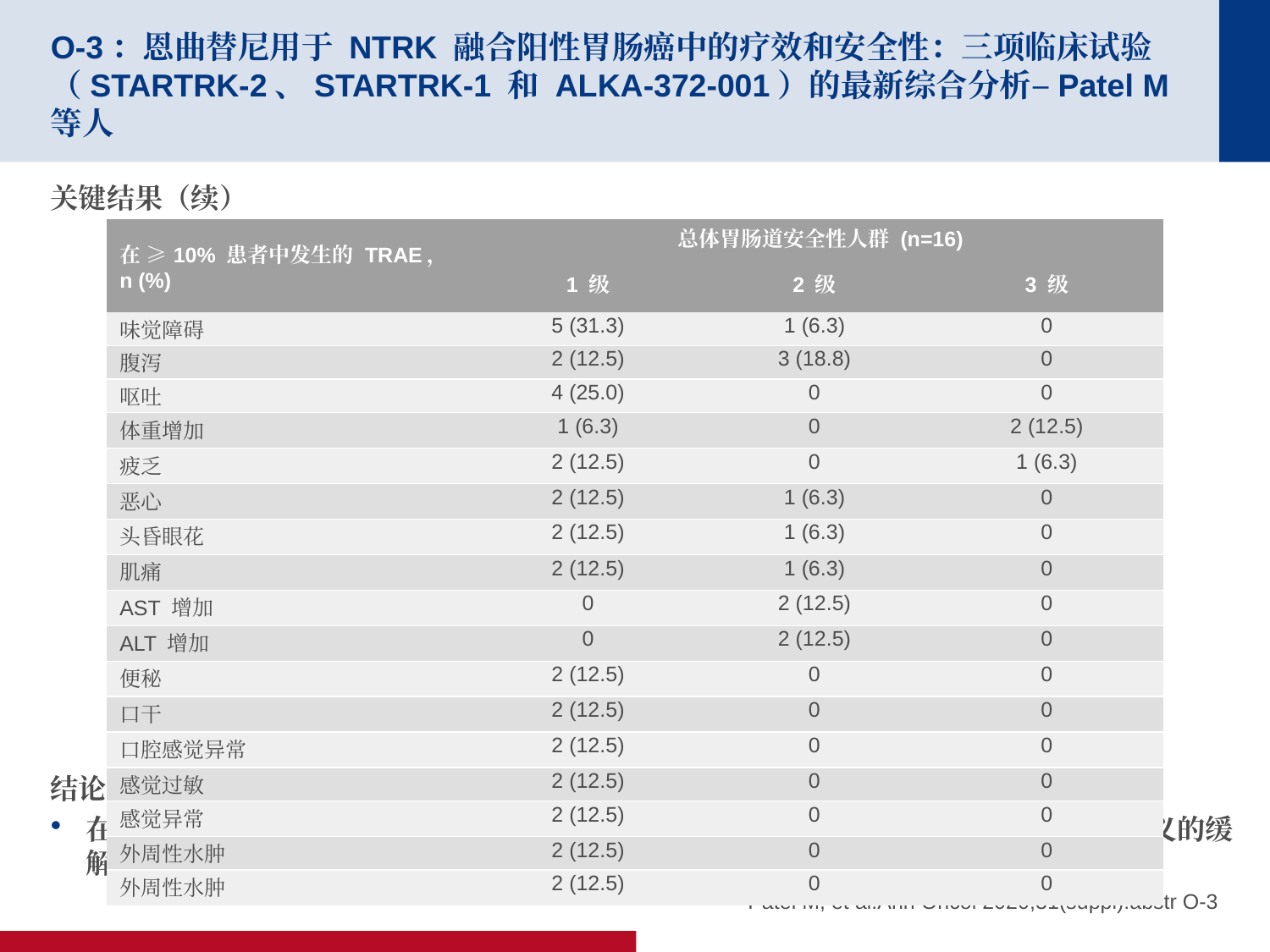

# O-3：恩曲替尼用于 NTRK 融合阳性胃肠癌中的疗效和安全性：三项临床试验（STARTRK-2、STARTRK-1 和 ALKA-372-001）的最新综合分析–Patel M 等人
关键结果（续）
结论
在患有各种 NTRK 融合阳性胃肠道癌的患者中，使用恩曲替尼的治疗可带来有临床意义的缓解，并且通常耐受良好
| 在 ≥10% 患者中发生的 TRAE，n (%) | 总体胃肠道安全性人群 (n=16) |  |  |
| --- | --- | --- | --- |
|  | 1 级 | 2 级 | 3 级 |
| 味觉障碍 | 5 (31.3) | 1 (6.3) | 0 |
| 腹泻 | 2 (12.5) | 3 (18.8) | 0 |
| 呕吐 | 4 (25.0) | 0 | 0 |
| 体重增加 | 1 (6.3) | 0 | 2 (12.5) |
| 疲乏 | 2 (12.5) | 0 | 1 (6.3) |
| 恶心 | 2 (12.5) | 1 (6.3) | 0 |
| 头昏眼花 | 2 (12.5) | 1 (6.3) | 0 |
| 肌痛 | 2 (12.5) | 1 (6.3) | 0 |
| AST 增加 | 0 | 2 (12.5) | 0 |
| ALT 增加 | 0 | 2 (12.5) | 0 |
| 便秘 | 2 (12.5) | 0 | 0 |
| 口干 | 2 (12.5) | 0 | 0 |
| 口腔感觉异常 | 2 (12.5) | 0 | 0 |
| 感觉过敏 | 2 (12.5) | 0 | 0 |
| 感觉异常 | 2 (12.5) | 0 | 0 |
| 外周性水肿 | 2 (12.5) | 0 | 0 |
| 外周性水肿 | 2 (12.5) | 0 | 0 |
Patel M, et al.Ann Oncol 2020;31(suppl):abstr O-3